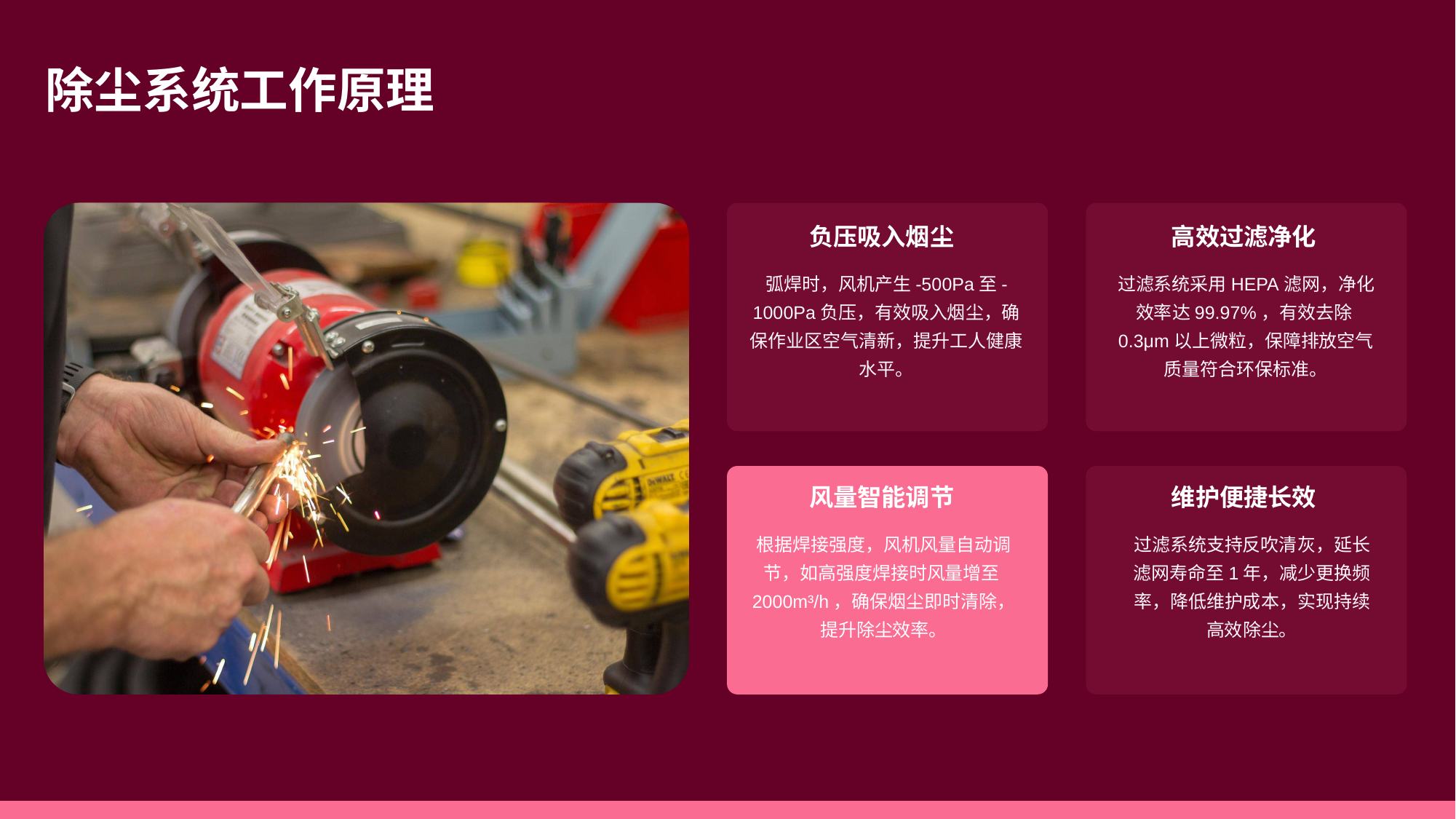

除尘系统工作原理

负压吸入烟尘
高效过滤净化
弧焊时，风机产生-500Pa至-1000Pa负压，有效吸入烟尘，确保作业区空气清新，提升工人健康水平。
过滤系统采用HEPA滤网，净化效率达99.97%，有效去除0.3μm以上微粒，保障排放空气质量符合环保标准。

风量智能调节
维护便捷长效
根据焊接强度，风机风量自动调节，如高强度焊接时风量增至2000m³/h，确保烟尘即时清除，提升除尘效率。
过滤系统支持反吹清灰，延长滤网寿命至1年，减少更换频率，降低维护成本，实现持续高效除尘。